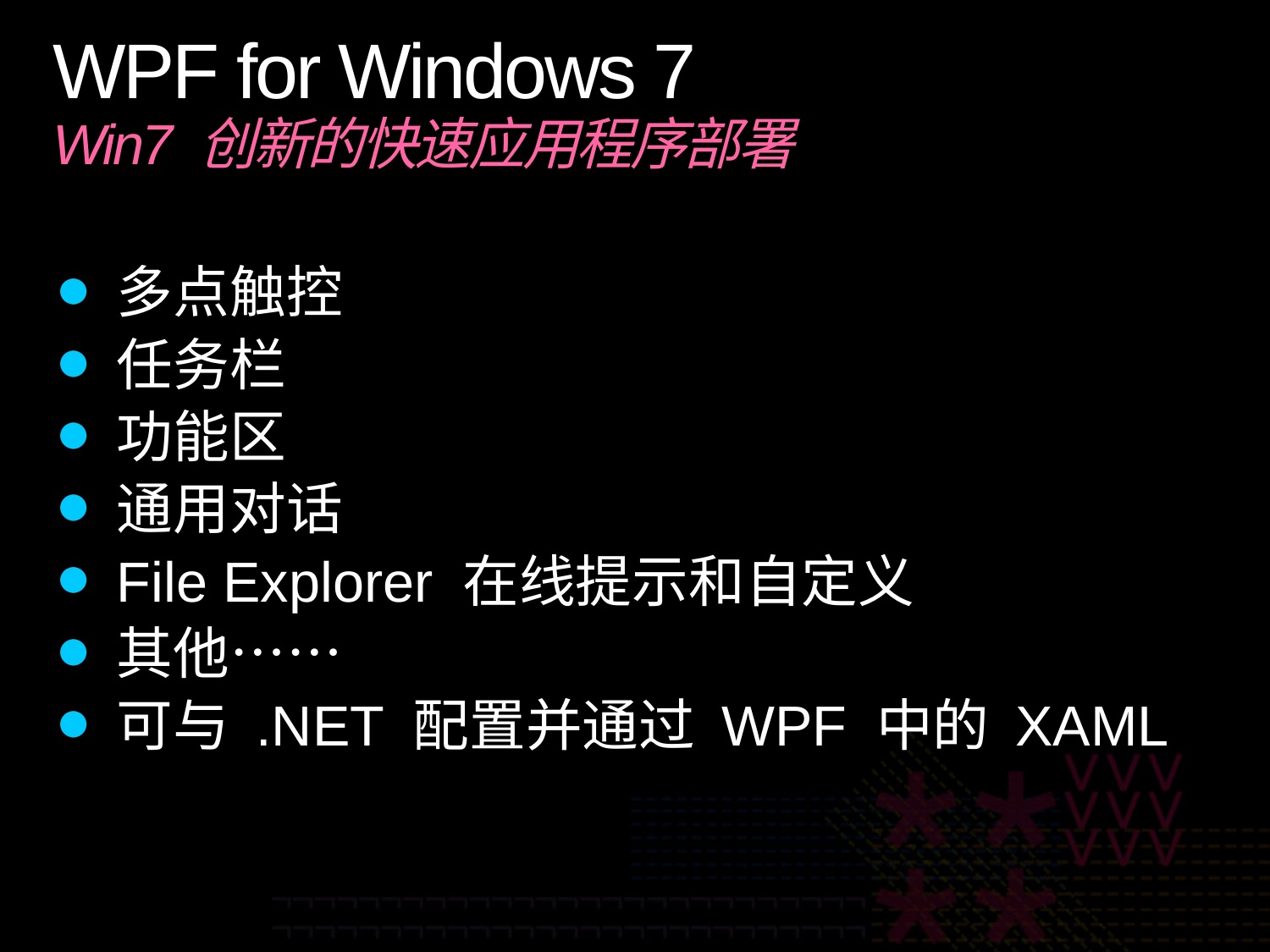

# WPF for Windows 7 Win7 创新的快速应用程序部署
多点触控
任务栏
功能区
通用对话
File Explorer 在线提示和自定义
其他……
可与 .NET 配置并通过 WPF 中的 XAML